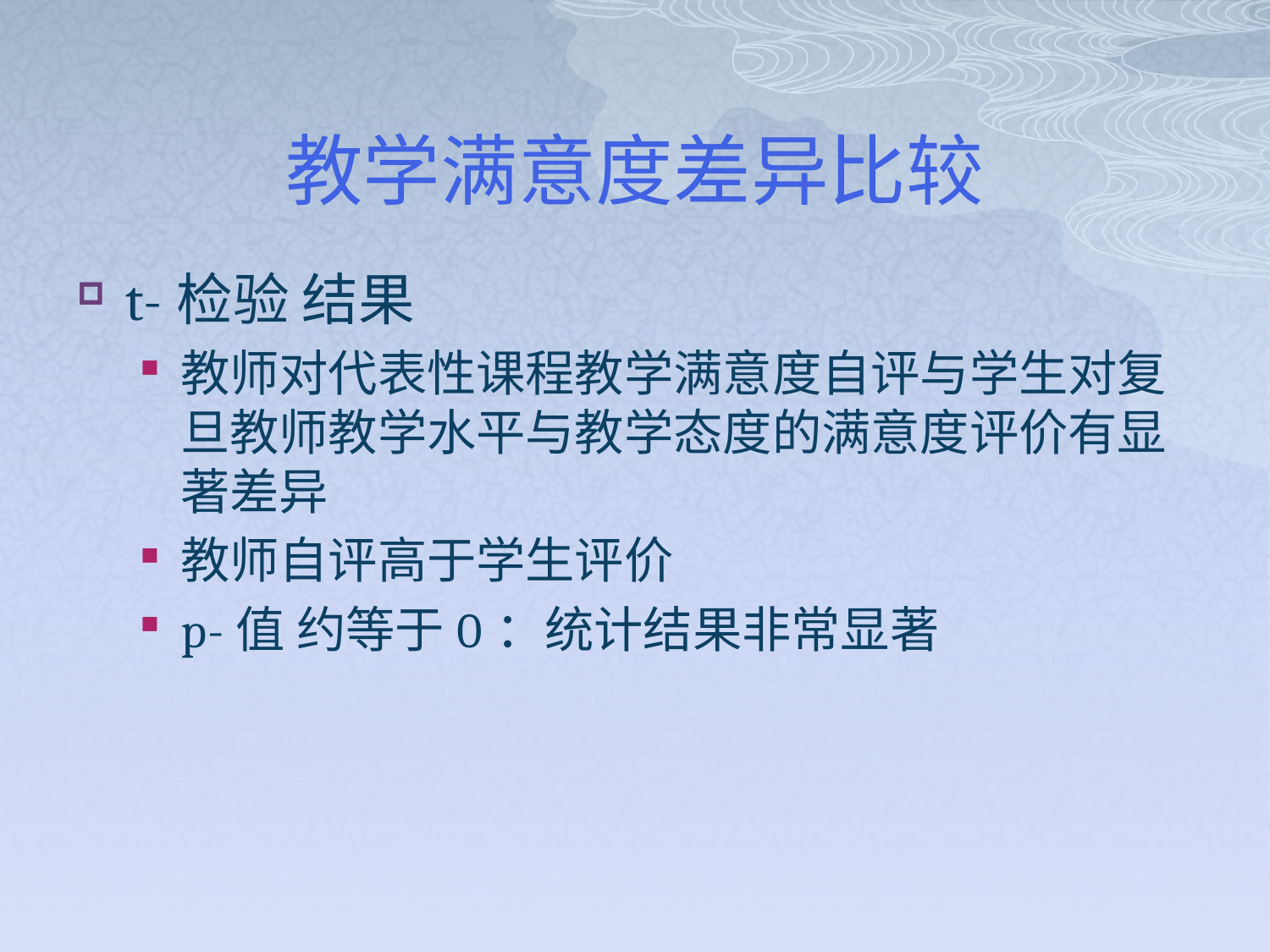

# 教学满意度差异比较
t-检验 结果
教师对代表性课程教学满意度自评与学生对复旦教师教学水平与教学态度的满意度评价有显著差异
教师自评高于学生评价
p-值 约等于0：统计结果非常显著